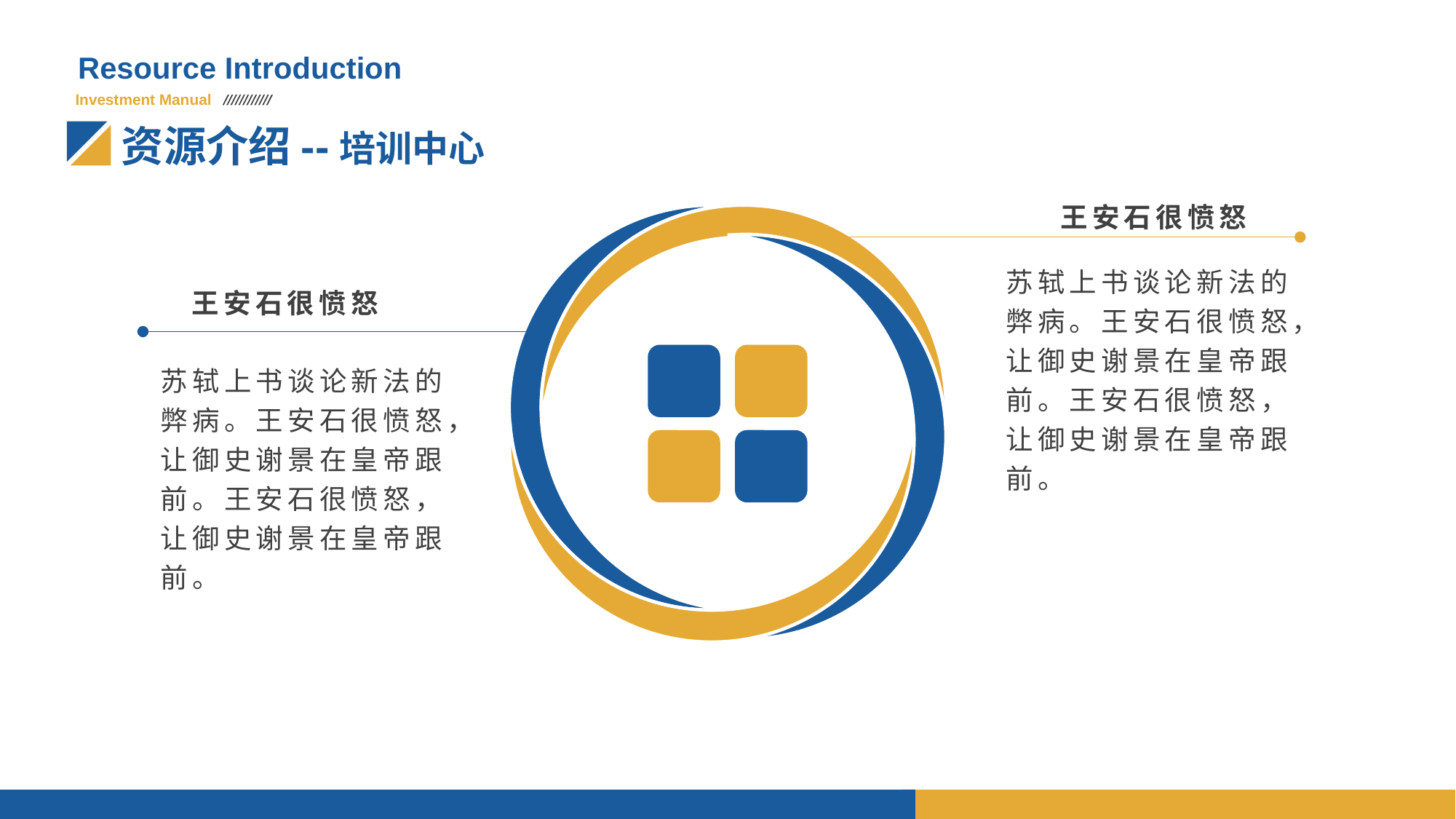

Resource Introduction
Investment Manual

资源介绍--培训中心

王安石很愤怒

苏轼上书谈论新法的弊病。王安石很愤怒，让御史谢景在皇帝跟前。王安石很愤怒，让御史谢景在皇帝跟前。
王安石很愤怒

苏轼上书谈论新法的弊病。王安石很愤怒，让御史谢景在皇帝跟前。王安石很愤怒，让御史谢景在皇帝跟前。